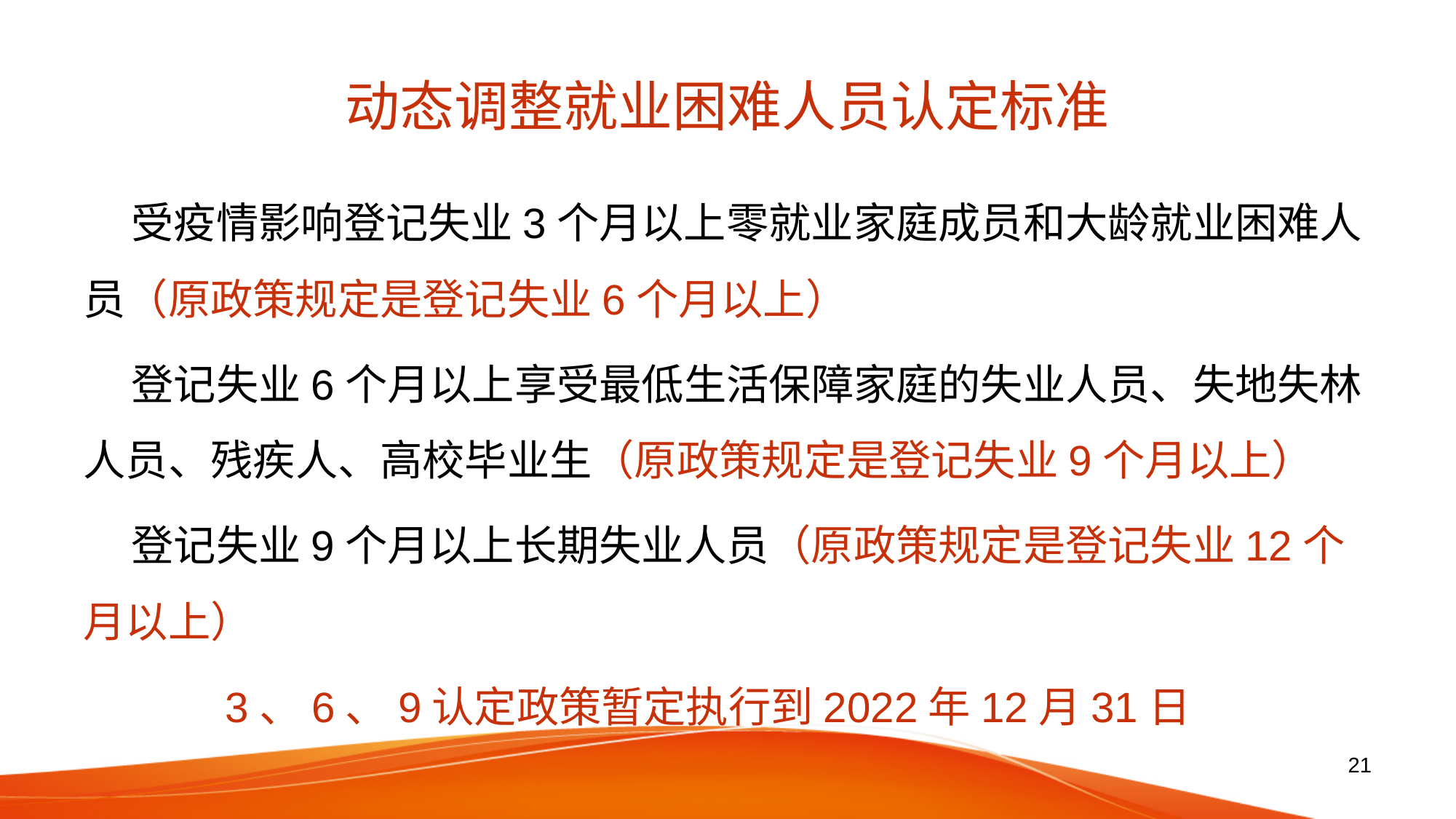

# 动态调整就业困难人员认定标准
    受疫情影响登记失业3个月以上零就业家庭成员和大龄就业困难人员（原政策规定是登记失业6个月以上）
    登记失业6个月以上享受最低生活保障家庭的失业人员、失地失林人员、残疾人、高校毕业生（原政策规定是登记失业9个月以上）
    登记失业9个月以上长期失业人员（原政策规定是登记失业12个月以上）
            3、6、9认定政策暂定执行到2022年12月31日
21